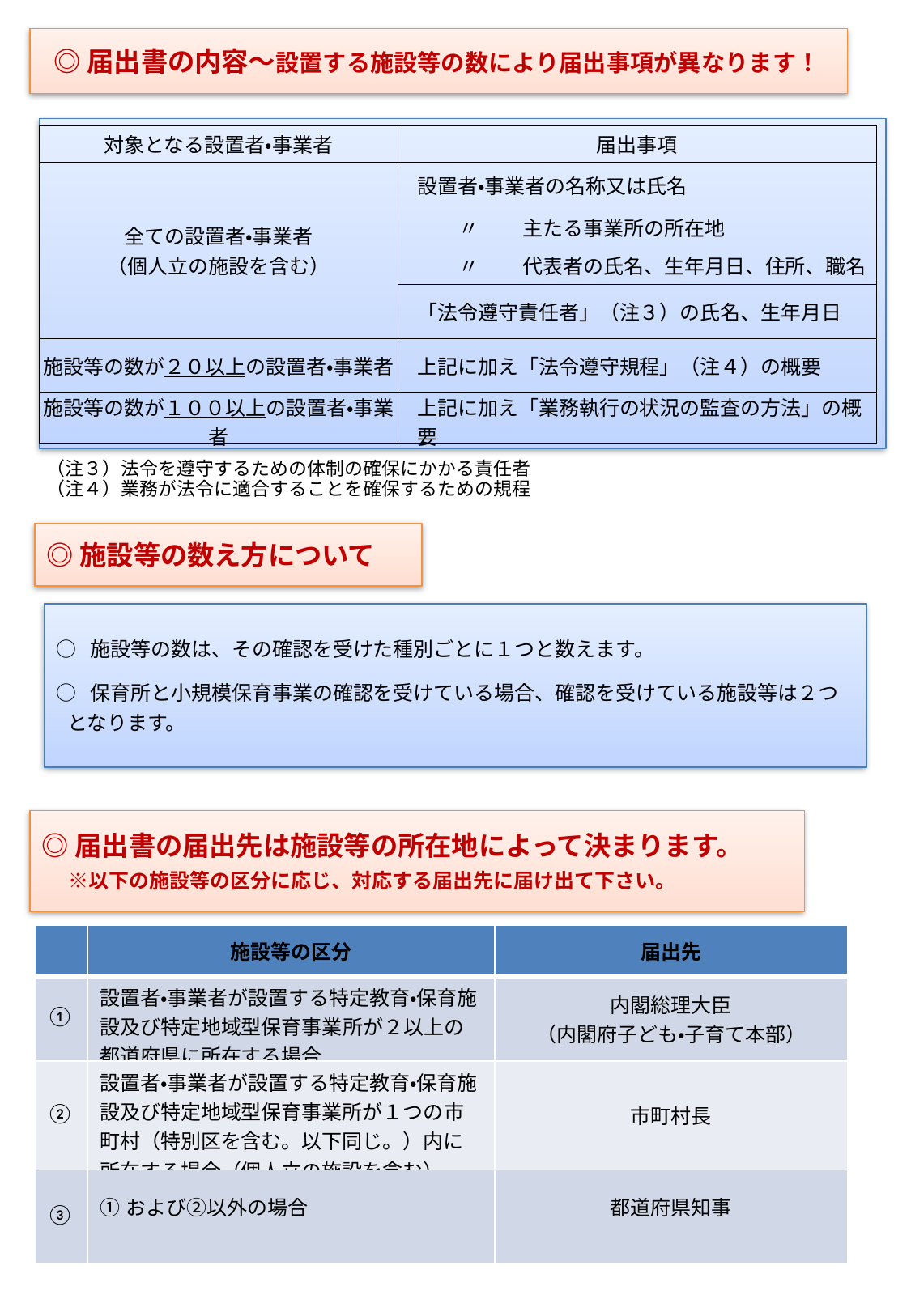

◎届出書の内容～設置する施設等の数により届出事項が異なります！

| 対象となる設置者・事業者 | 届出事項 |  |  |  |  |
| --- | --- | --- | --- | --- | --- |
| 全ての設置者・事業者 （個人立の施設を含む） |  | 設置者・事業者の名称又は氏名 |  |  |  |
|  |  |  | 〃 | 主たる事業所の所在地 |  |
|  |  |  | 〃 | 代表者の氏名、生年月日、住所、職名 |  |
|  |  | 「法令遵守責任者」（注３）の氏名、生年月日 |  |  |  |
|  |  |  |  |  |  |
| 施設等の数が２０以上の設置者・事業者 |  | 上記に加え「法令遵守規程」（注４）の概要 |  |  |  |
|  |  |  |  |  |  |
| 施設等の数が１００以上の設置者・事業者 |  | 上記に加え「業務執行の状況の監査の方法」の概要 |  |  |  |
|  |  |  |  |  |  |
（注３）法令を遵守するための体制の確保にかかる責任者
（注４）業務が法令に適合することを確保するための規程

◎施設等の数え方について
○  施設等の数は、その確認を受けた種別ごとに１つと数えます。

○  保育所と小規模保育事業の確認を受けている場合、確認を受けている施設等は２つとなります。
◎届出書の届出先は施設等の所在地によって決まります。
　※以下の施設等の区分に応じ、対応する届出先に届け出て下さい。
|  | 施設等の区分 | 届出先 |
| --- | --- | --- |
| ① | 設置者・事業者が設置する特定教育・保育施設及び特定地域型保育事業所が２以上の都道府県に所在する場合 | 内閣総理大臣 （内閣府子ども・子育て本部） |
| ② | 設置者・事業者が設置する特定教育・保育施設及び特定地域型保育事業所が１つの市町村（特別区を含む。以下同じ。）内に所在する場合（個人立の施設を含む） | 市町村長 |
| ③ | ①および②以外の場合 | 都道府県知事 |
|  |
| --- |